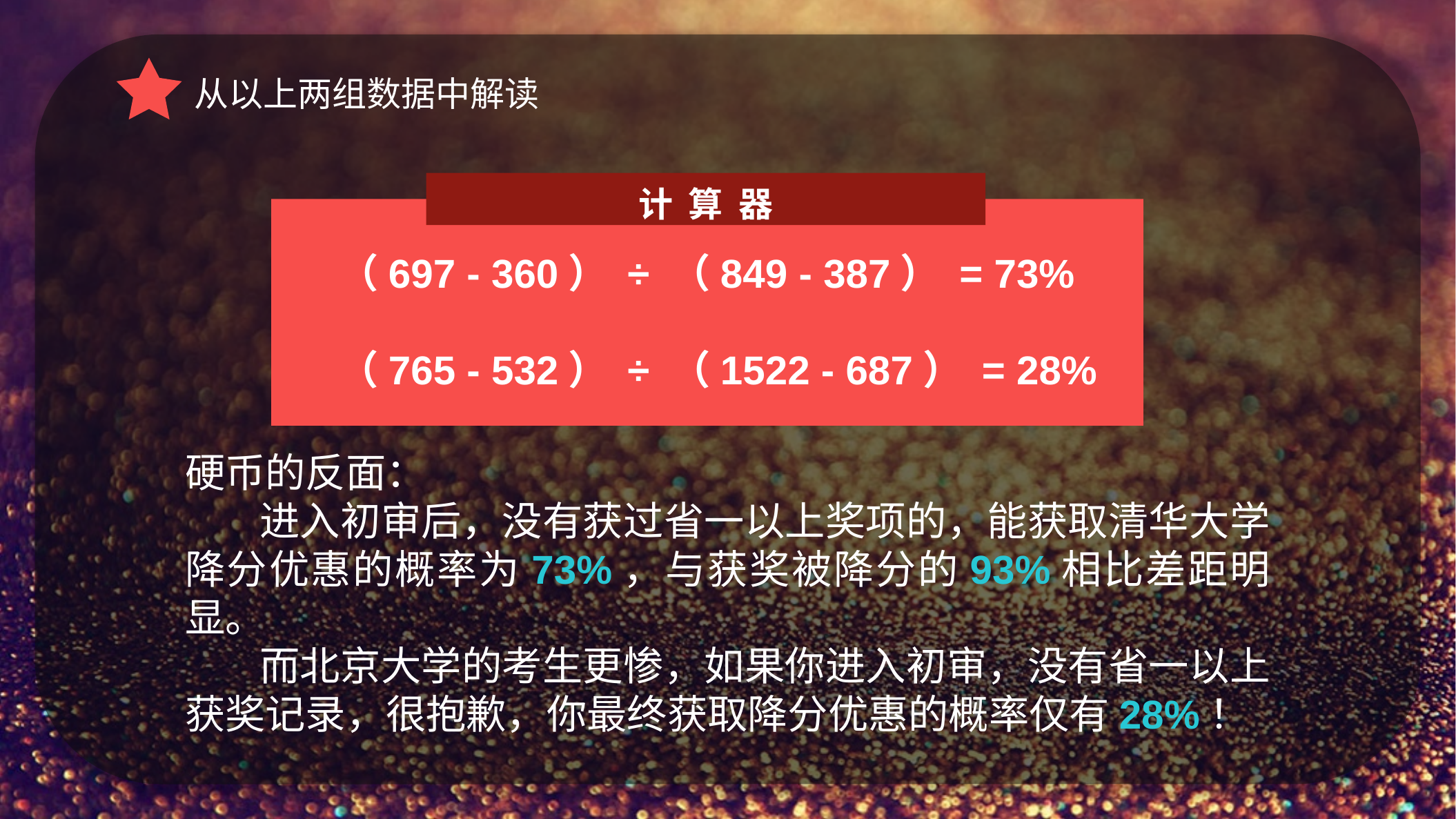

从以上两组数据中解读
计  算  器

（697 - 360） ÷ （849 - 387） = 73%

（765 - 532） ÷ （1522 - 687） = 28%
硬币的反面：
       进入初审后，没有获过省一以上奖项的，能获取清华大学降分优惠的概率为73%，与获奖被降分的93%相比差距明显。
       而北京大学的考生更惨，如果你进入初审，没有省一以上获奖记录，很抱歉，你最终获取降分优惠的概率仅有28%！